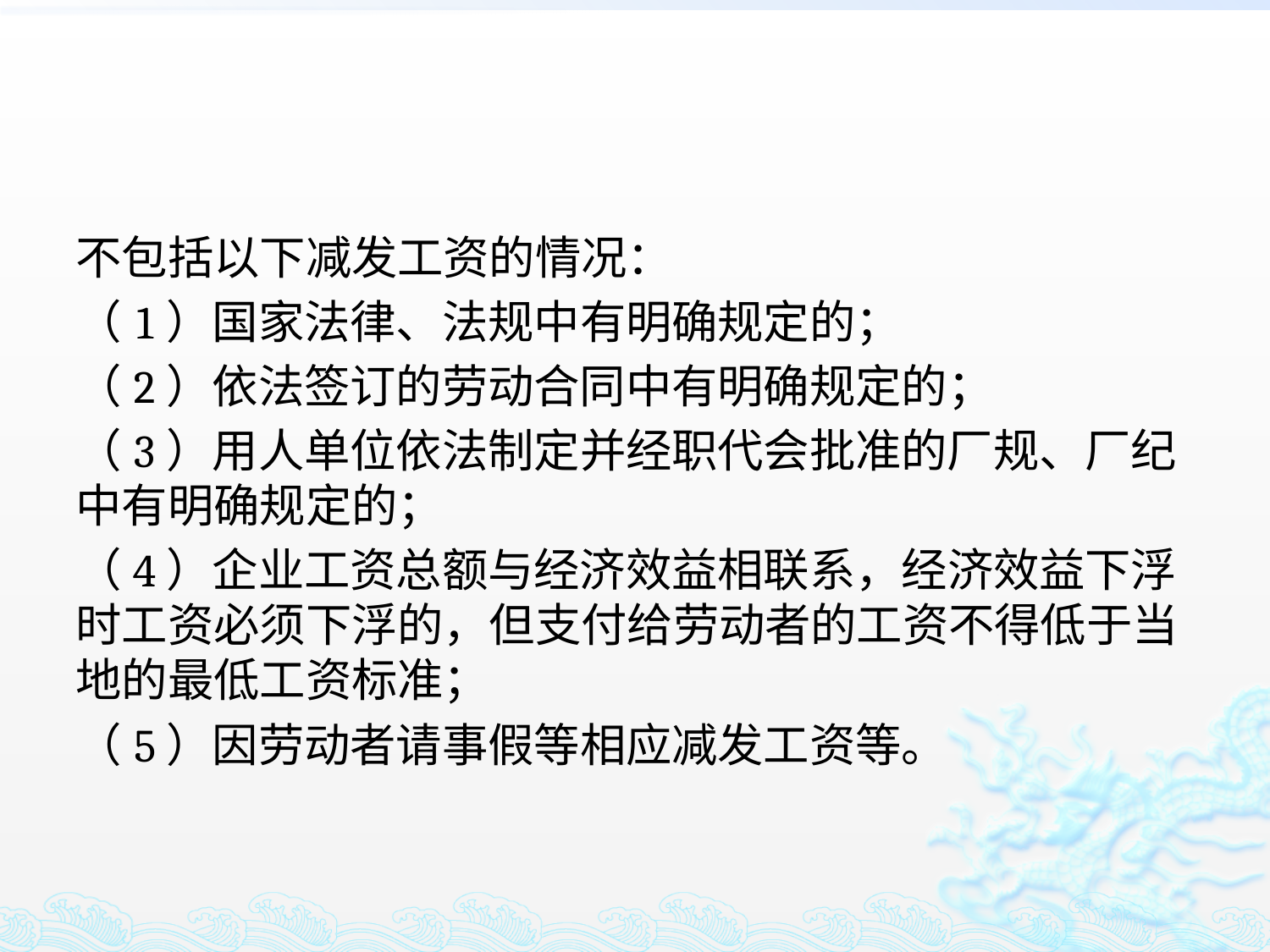

#
不包括以下减发工资的情况：
（1）国家法律、法规中有明确规定的；
（2）依法签订的劳动合同中有明确规定的；
（3）用人单位依法制定并经职代会批准的厂规、厂纪中有明确规定的；
（4）企业工资总额与经济效益相联系，经济效益下浮时工资必须下浮的，但支付给劳动者的工资不得低于当地的最低工资标准；
（5）因劳动者请事假等相应减发工资等。